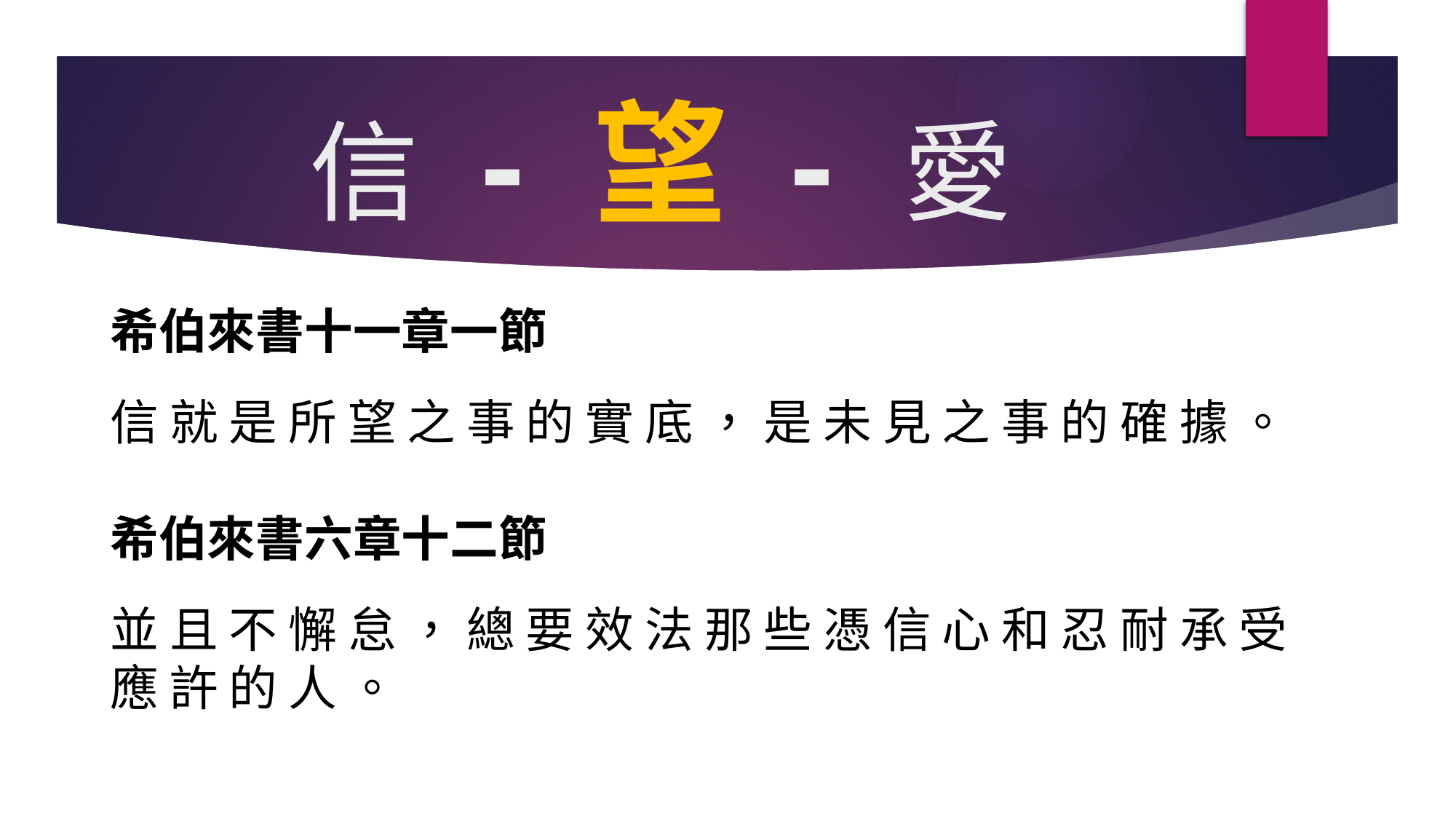

# 信 - 望 - 愛
希伯來書十一章一節

信 就 是 所 望 之 事 的 實 底 ， 是 未 見 之 事 的 確 據 。

希伯來書六章十二節

並 且 不 懈 怠 ， 總 要 效 法 那 些 憑 信 心 和 忍 耐 承 受 應 許 的 人 。